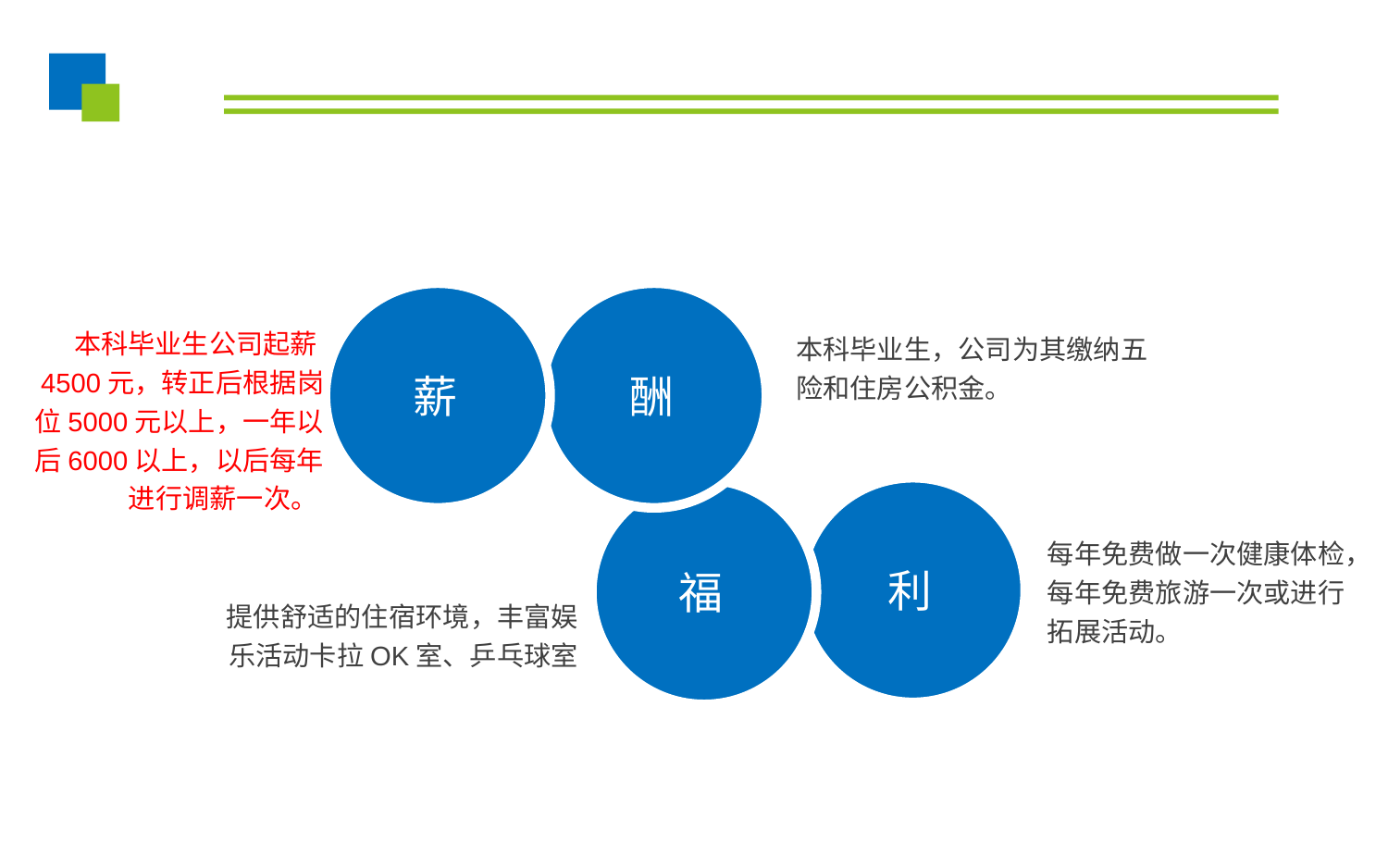

薪
酬
本科毕业生公司起薪4500元，转正后根据岗位5000元以上，一年以后6000以上，以后每年进行调薪一次。
本科毕业生，公司为其缴纳五险和住房公积金。
利
福
每年免费做一次健康体检，每年免费旅游一次或进行拓展活动。
提供舒适的住宿环境，丰富娱乐活动卡拉OK室、乒乓球室